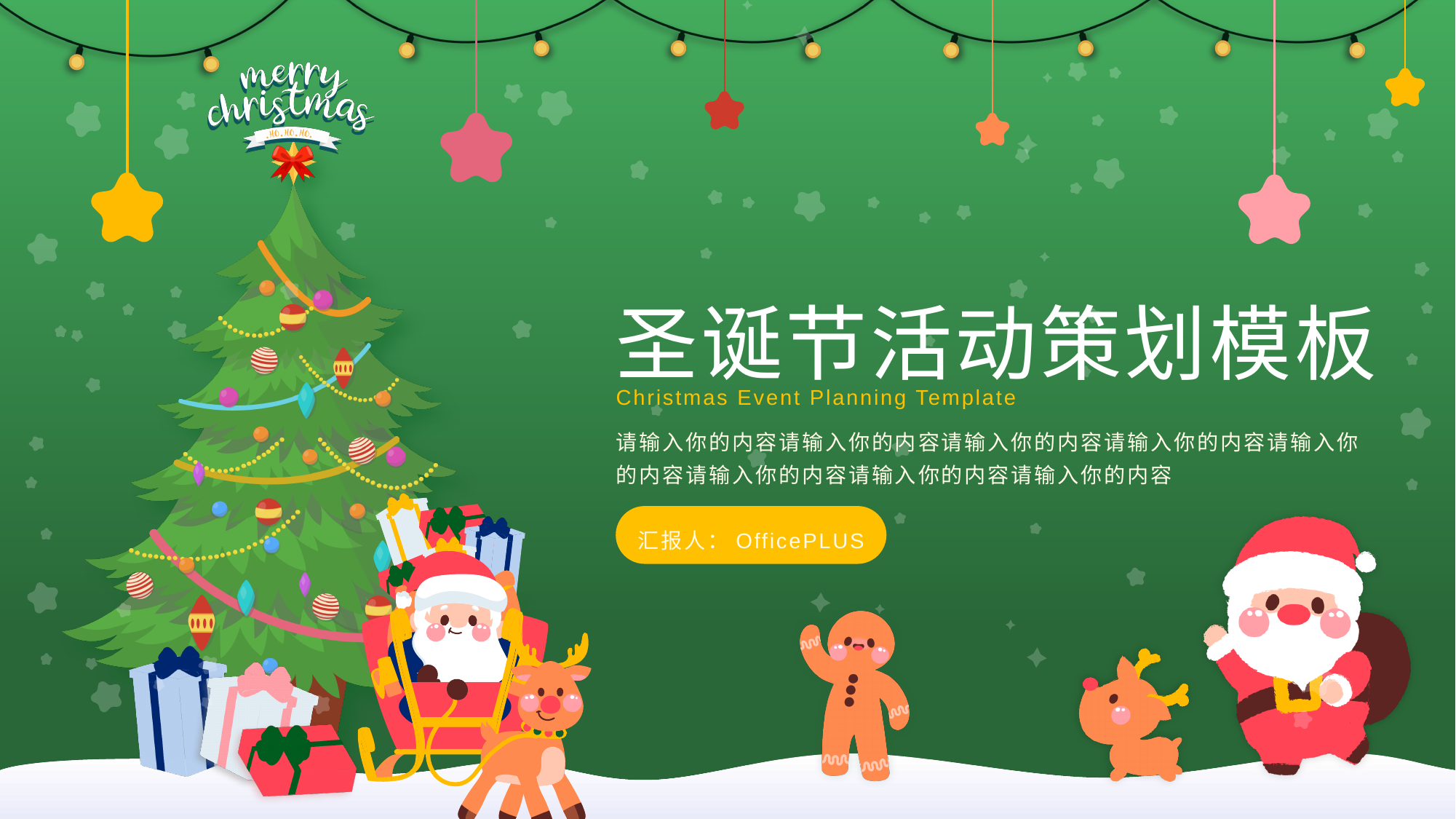

圣诞节活动策划模板
Christmas Event Planning Template
请输入你的内容请输入你的内容请输入你的内容请输入你的内容请输入你的内容请输入你的内容请输入你的内容请输入你的内容
汇报人：OfficePLUS